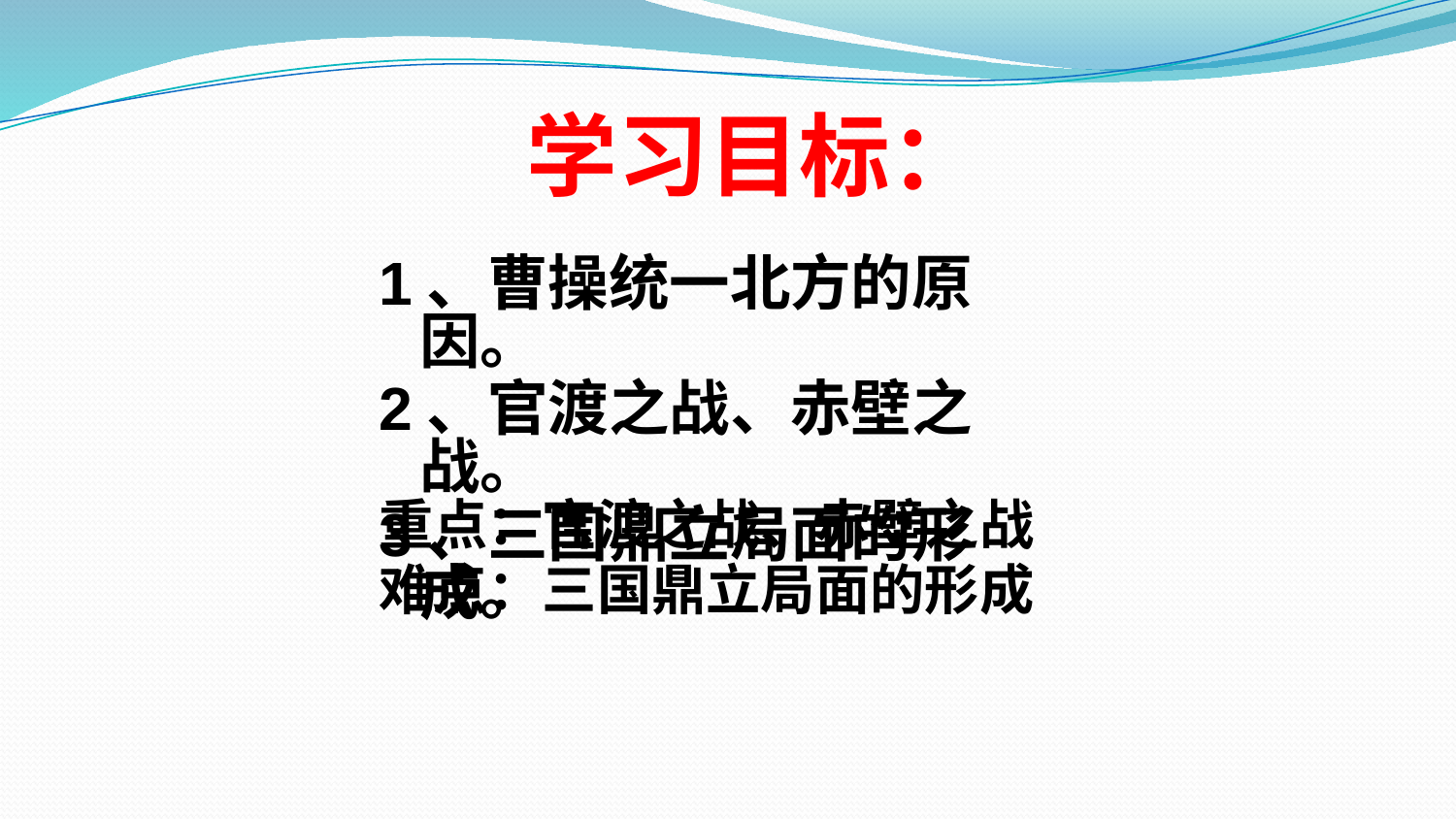

学习目标：
1、曹操统一北方的原因。
2、官渡之战、赤壁之战。
3、三国鼎立局面的形成。
重点：官渡之战、赤壁之战
难点：三国鼎立局面的形成